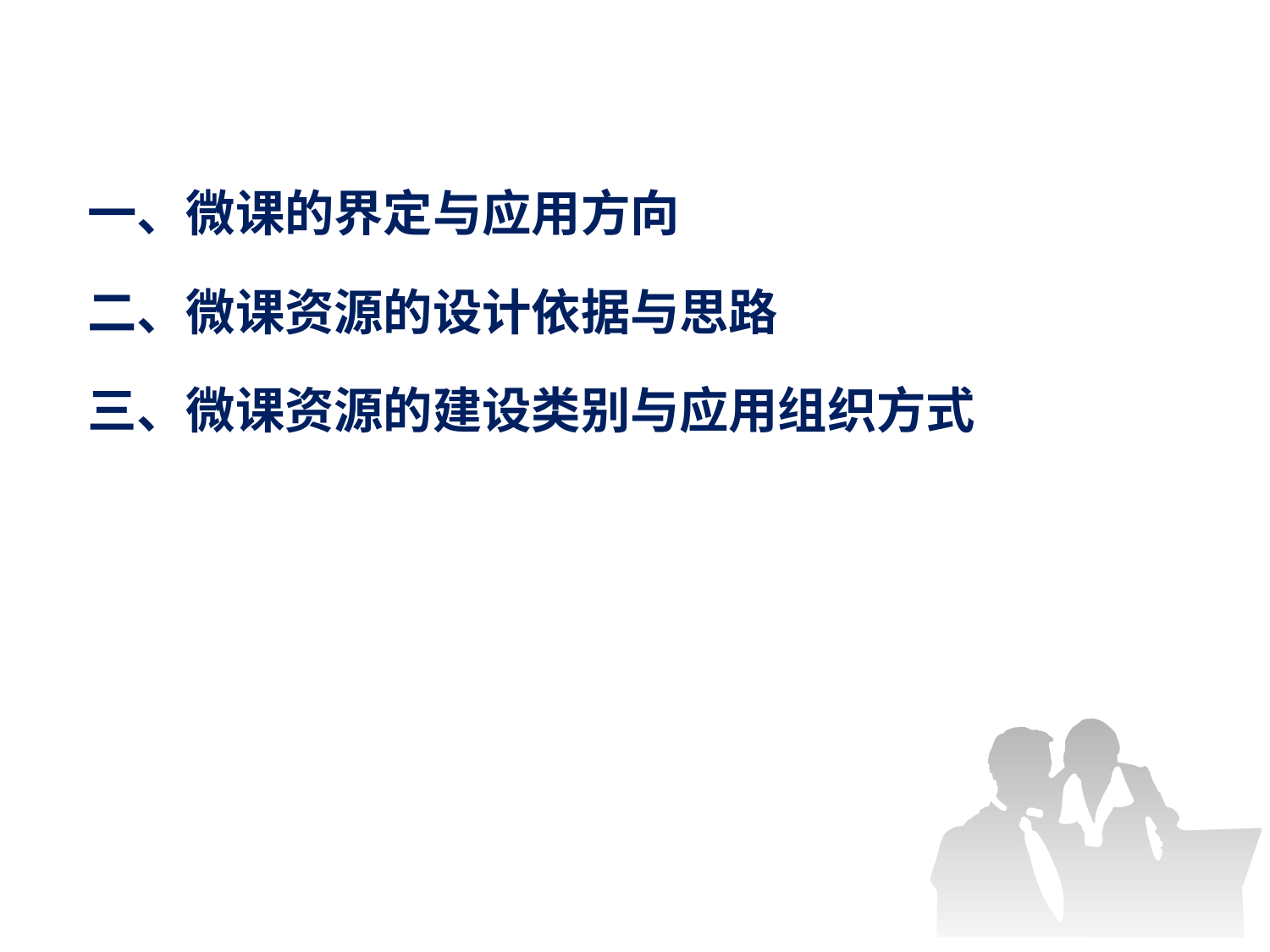

一、微课的界定与应用方向
二、微课资源的设计依据与思路
三、微课资源的建设类别与应用组织方式